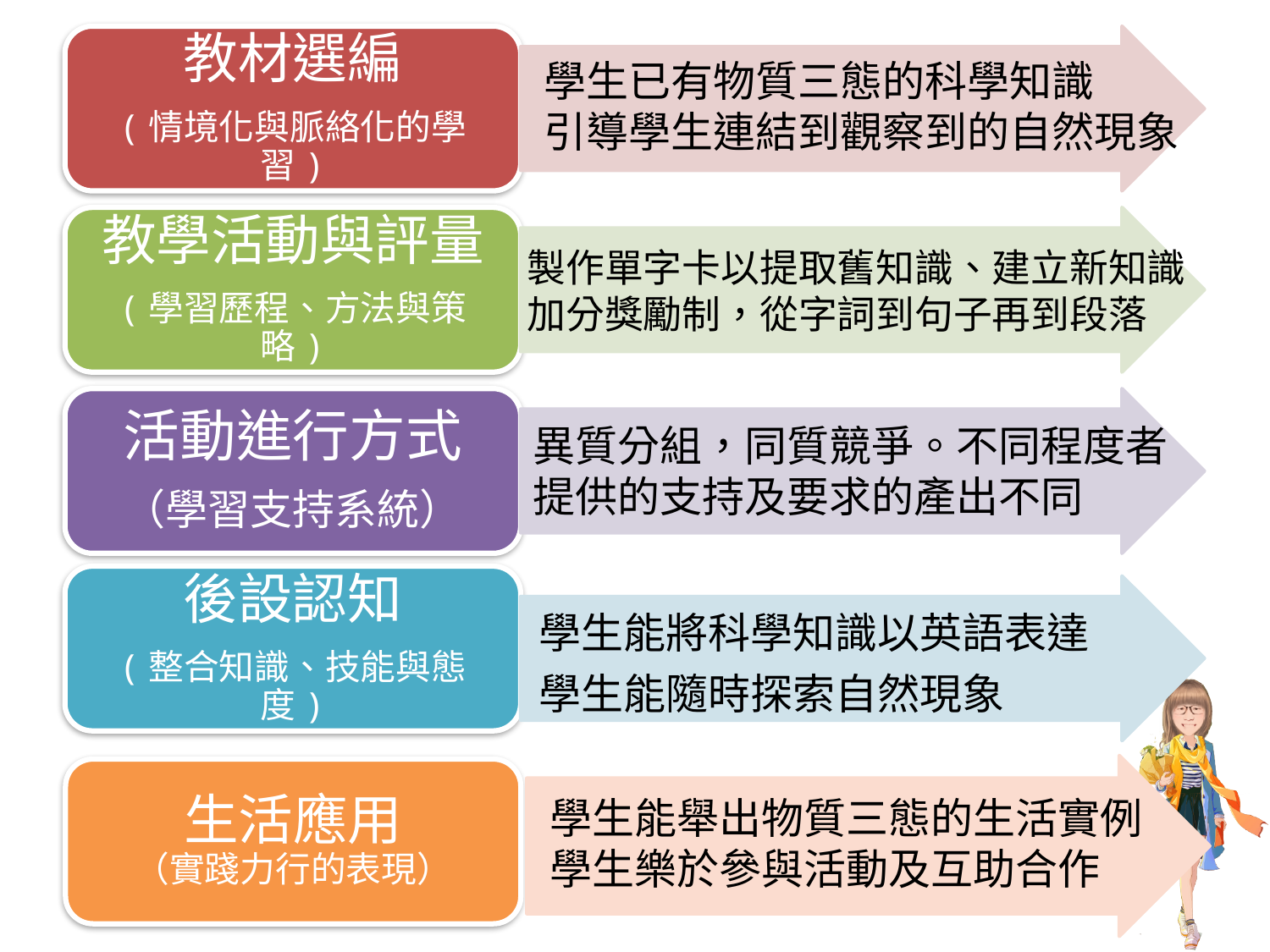

教材選編
(情境化與脈絡化的學習)

學生已有物質三態的科學知識
引導學生連結到觀察到的自然現象
教學活動與評量
(學習歷程、方法與策略)

製作單字卡以提取舊知識、建立新知識
加分獎勵制，從字詞到句子再到段落
活動進行方式
（學習支持系統）

異質分組，同質競爭。不同程度者提供的支持及要求的產出不同
後設認知
(整合知識、技能與態度)

學生能將科學知識以英語表達
學生能隨時探索自然現象

學生能舉出物質三態的生活實例
學生樂於參與活動及互助合作

生活應用
（實踐力行的表現）